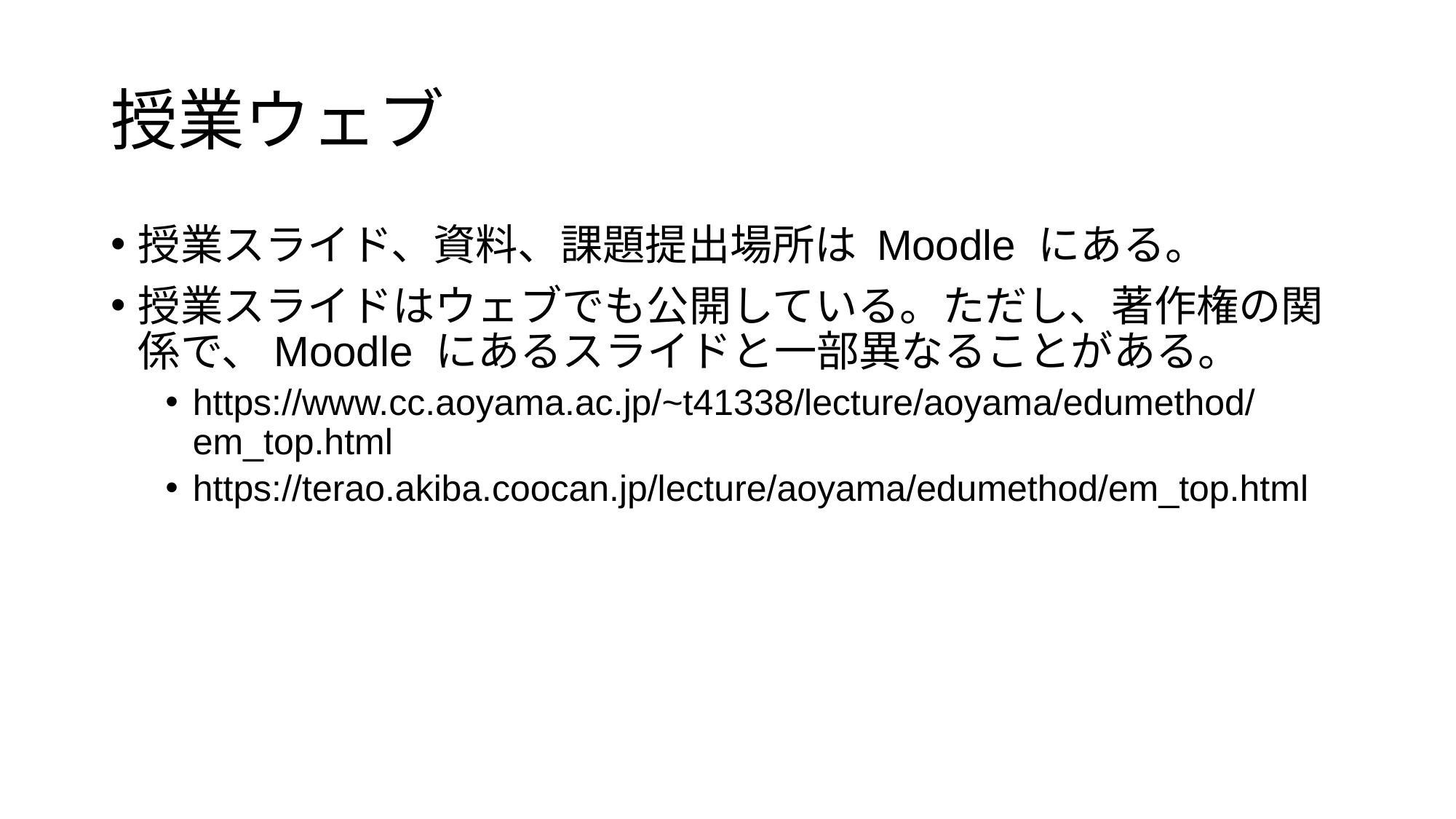

# 授業ウェブ
授業スライド、資料、課題提出場所は Moodle にある。
授業スライドはウェブでも公開している。ただし、著作権の関係で、Moodle にあるスライドと一部異なることがある。
https://www.cc.aoyama.ac.jp/~t41338/lecture/aoyama/edumethod/em_top.html
https://terao.akiba.coocan.jp/lecture/aoyama/edumethod/em_top.html